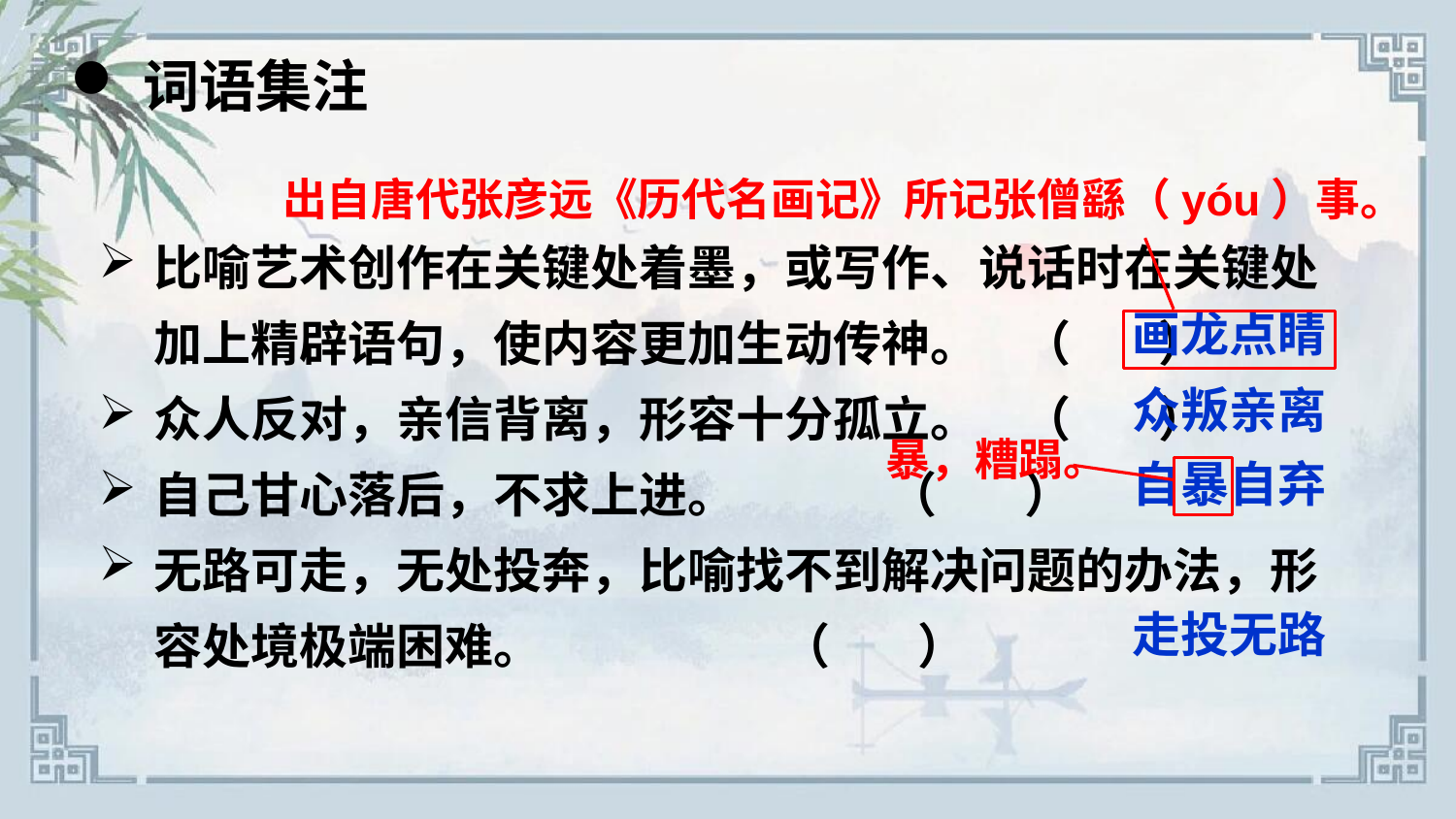

词语集注
出自唐代张彦远《历代名画记》所记张僧繇（yóu）事。
比喻艺术创作在关键处着墨，或写作、说话时在关键处加上精辟语句，使内容更加生动传神。    （        ）
众人反对，亲信背离，形容十分孤立。    （        ）
自己甘心落后，不求上进。              （        ）
无路可走，无处投奔，比喻找不到解决问题的办法，形容处境极端困难。                      （        ）
画龙点睛

众叛亲离
暴，糟蹋。
自暴自弃

走投无路